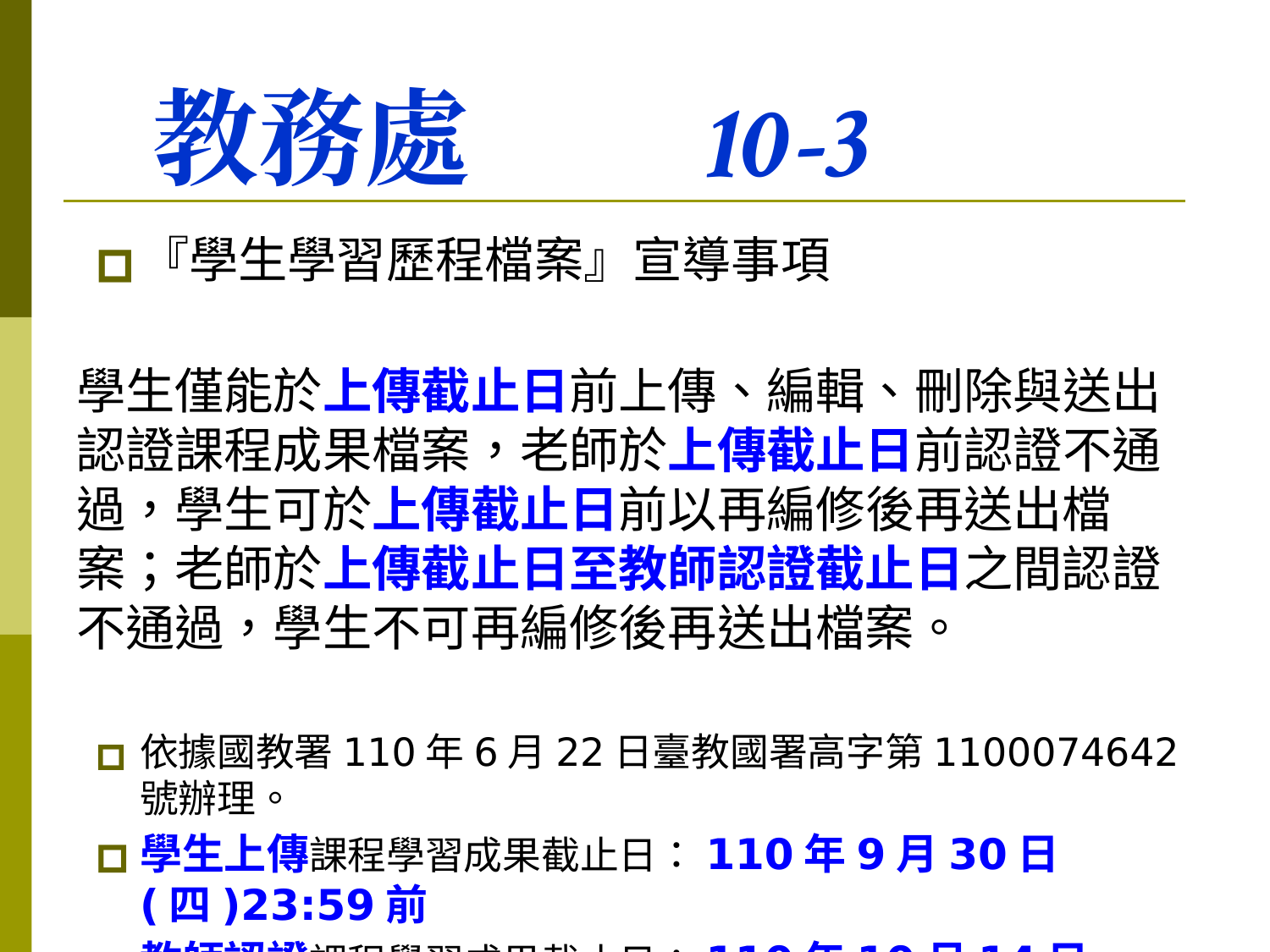

# 教務處           10-3
『學生學習歷程檔案』宣導事項

學生僅能於上傳截止日前上傳、編輯、刪除與送出認證課程成果檔案，老師於上傳截止日前認證不通過，學生可於上傳截止日前以再編修後再送出檔案；老師於上傳截止日至教師認證截止日之間認證不通過，學生不可再編修後再送出檔案。

依據國教署110年6月22日臺教國署高字第1100074642號辦理。
學生上傳課程學習成果截止日：110年9月30日(四)23:59前
教師認證課程學習成果截止日：110年10月14日(四)23:59前